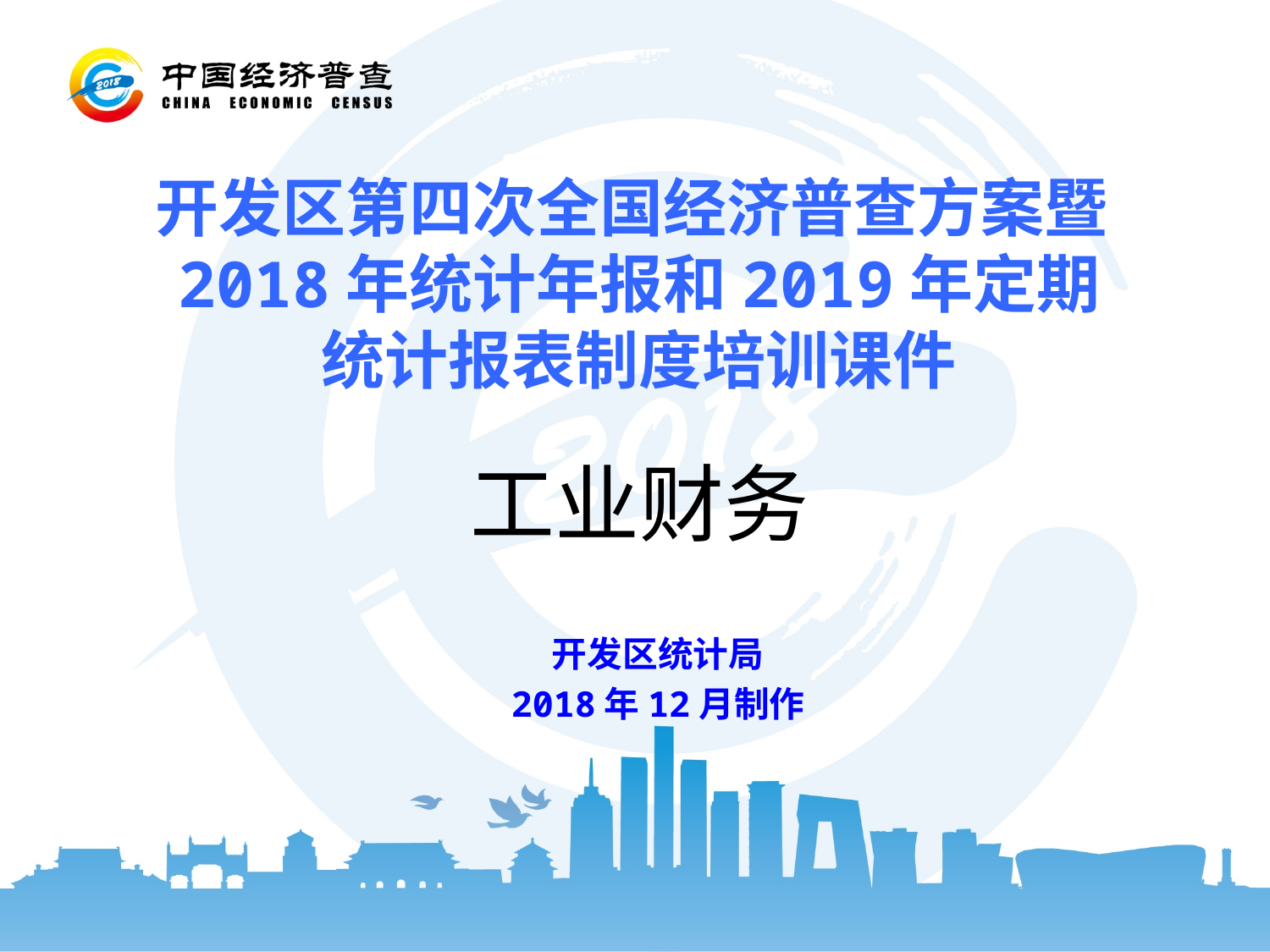

# 开发区第四次全国经济普查方案暨2018年统计年报和2019年定期 统计报表制度培训课件
工业财务
开发区统计局
2018年12月制作